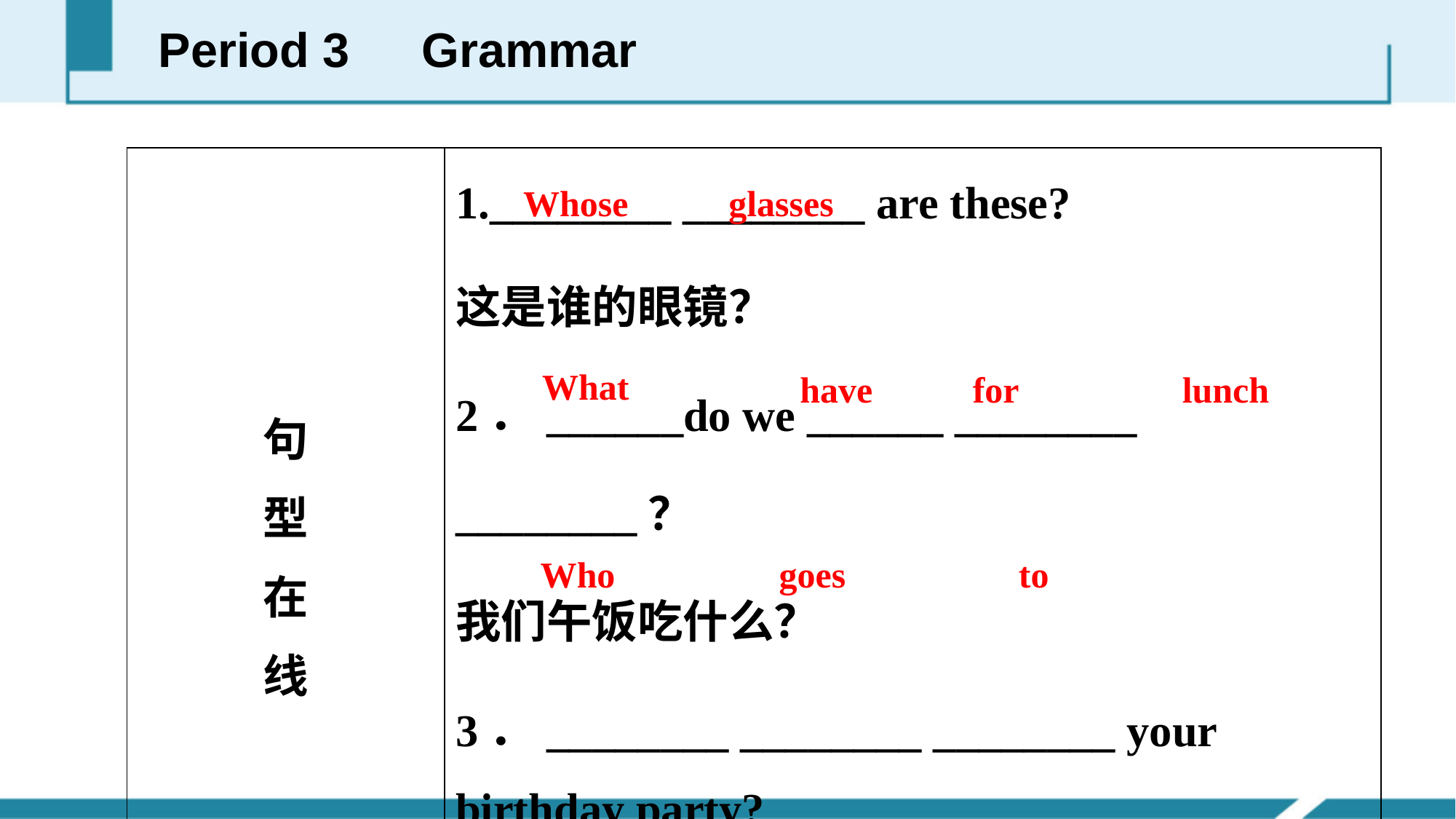

Period 3　Grammar
| 句 型 在 线 | 1.\_\_\_\_\_\_\_\_ \_\_\_\_\_\_\_\_ are these? 这是谁的眼镜？ 2．\_\_\_\_\_\_do we \_\_\_\_\_\_ \_\_\_\_\_\_\_\_ \_\_\_\_\_\_\_\_？ 我们午饭吃什么？ 3．\_\_\_\_\_\_\_\_ \_\_\_\_\_\_\_\_ \_\_\_\_\_\_\_\_ your birthday party? 谁去参加你的生日宴会？ |
| --- | --- |
Whose           glasses

What
have           for                  lunch
Who                  goes                   to